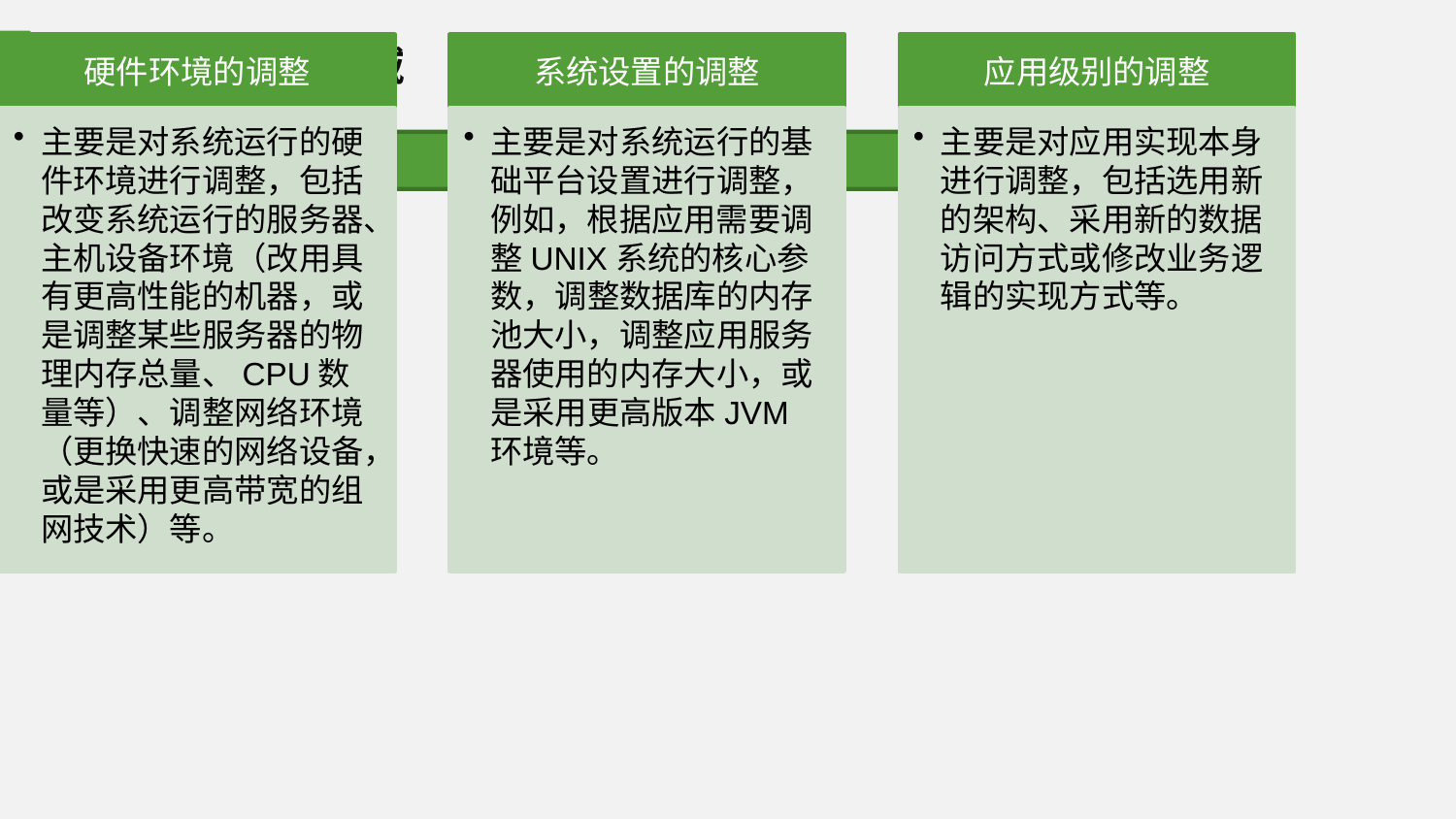

性能测试应用领域
性能调优
硬件环境的调整
主要是对系统运行的硬件环境进行调整，包括改变系统运行的服务器、主机设备环境（改用具有更高性能的机器，或是调整某些服务器的物理内存总量、CPU数量等）、调整网络环境（更换快速的网络设备，或是采用更高带宽的组网技术）等。
系统设置的调整
主要是对系统运行的基础平台设置进行调整，例如，根据应用需要调整UNIX系统的核心参数，调整数据库的内存池大小，调整应用服务器使用的内存大小，或是采用更高版本JVM环境等。
应用级别的调整
主要是对应用实现本身进行调整，包括选用新的架构、采用新的数据访问方式或修改业务逻辑的实现方式等。